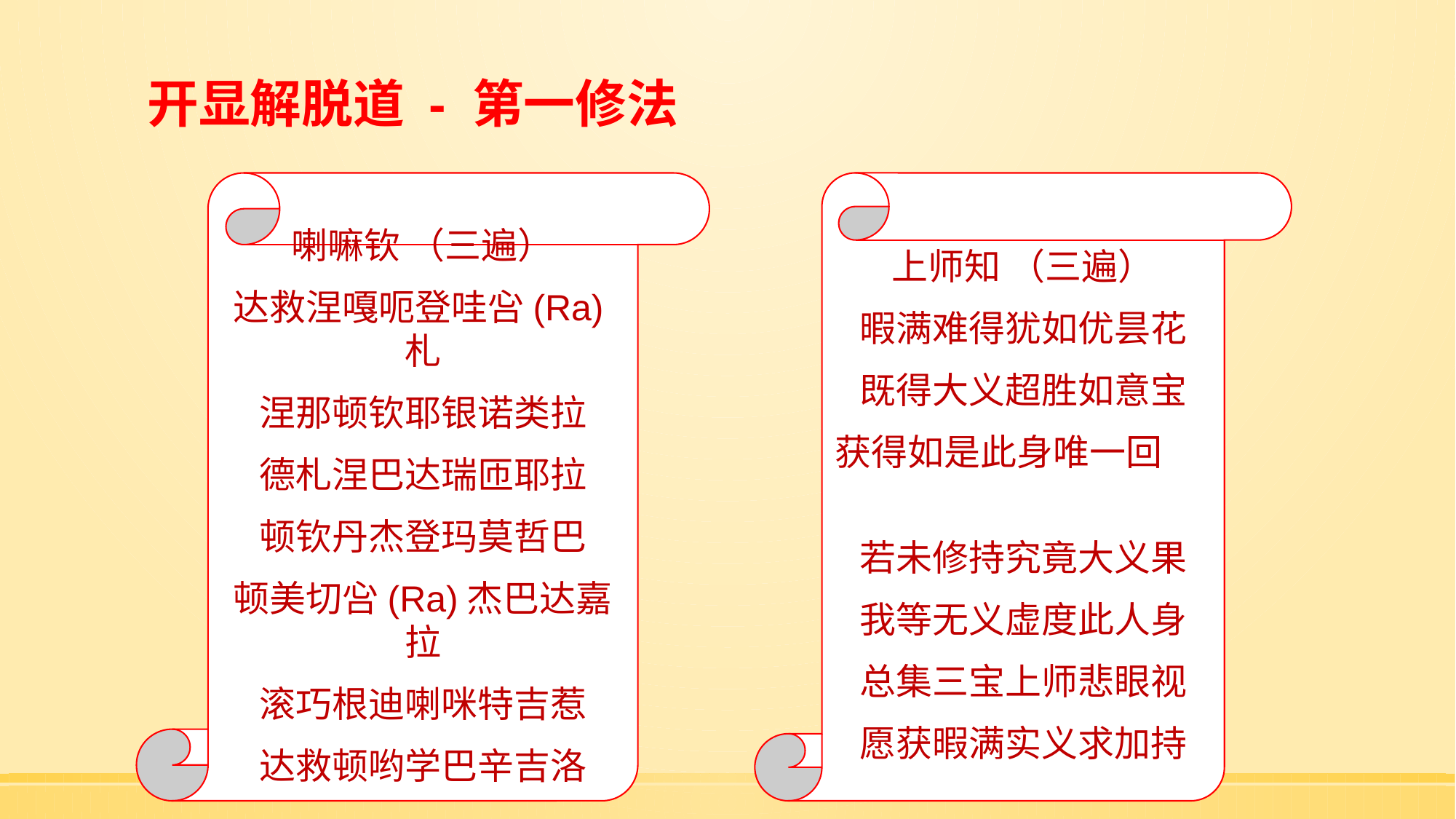

# 开显解脱道 - 第一修法

喇嘛钦 （三遍）

达救涅嘎呃登哇吢(Ra)札

涅那顿钦耶银诺类拉

德札涅巴达瑞匝耶拉

顿钦丹杰登玛莫哲巴

顿美切吢(Ra)杰巴达嘉拉

滚巧根迪喇咪特吉惹

达救顿哟学巴辛吉洛

上师知 （三遍）

暇满难得犹如优昙花

既得大义超胜如意宝

获得如是此身唯一回

若未修持究竟大义果

我等无义虚度此人身

总集三宝上师悲眼视

愿获暇满实义求加持